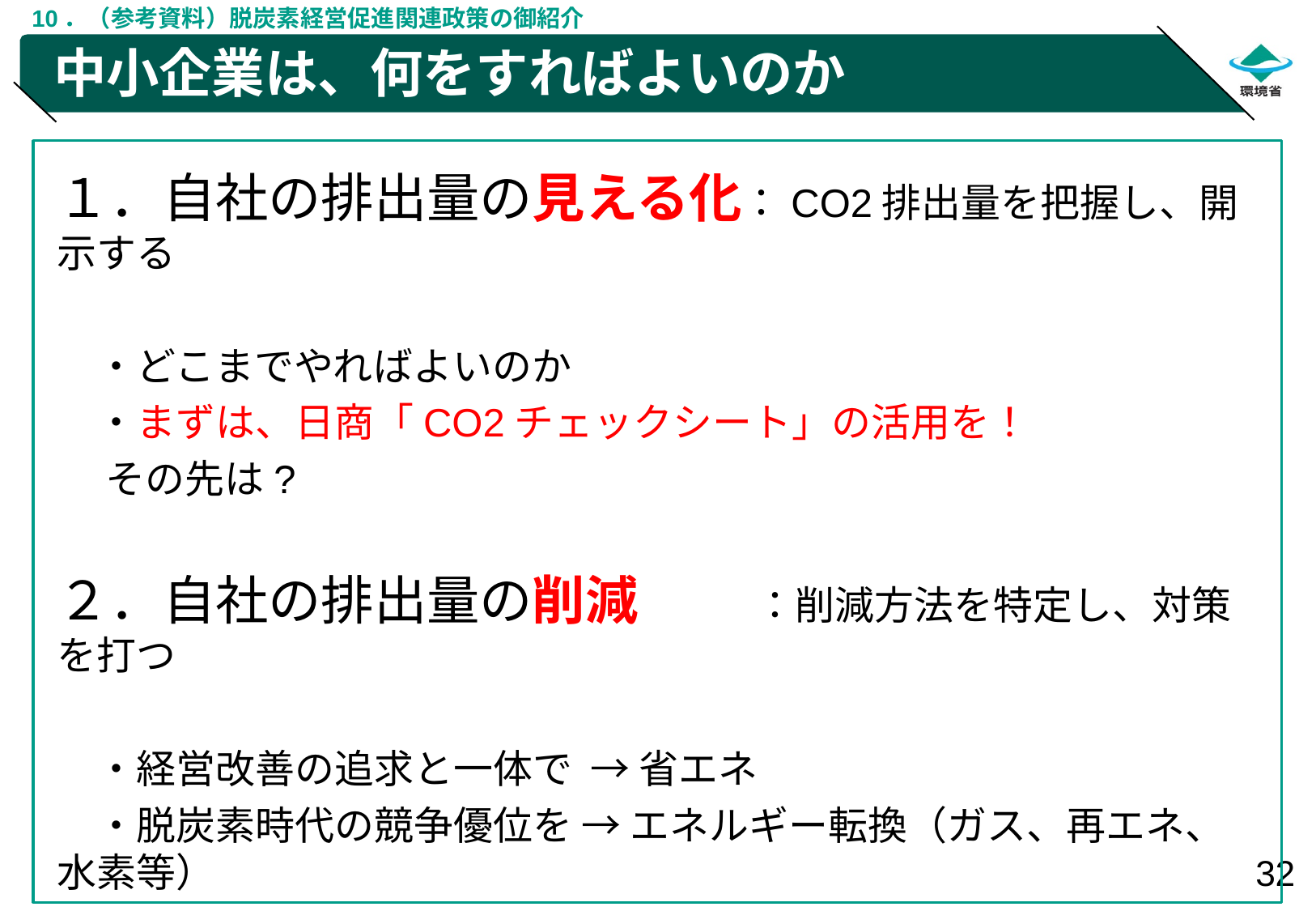

10．（参考資料）脱炭素経営促進関連政策の御紹介
# 中小企業は、何をすればよいのか
１．自社の排出量の見える化：CO2排出量を把握し、開示する

　・どこまでやればよいのか
　・まずは、日商「CO2チェックシート」の活用を！
　 その先は?

２．自社の排出量の削減　　 ：削減方法を特定し、対策を打つ

　・経営改善の追求と一体で  → 省エネ
　・脱炭素時代の競争優位を → エネルギー転換（ガス、再エネ、水素等）

→　双方への支援策：中小企業等のCO2削減比例型設備導入支援事業